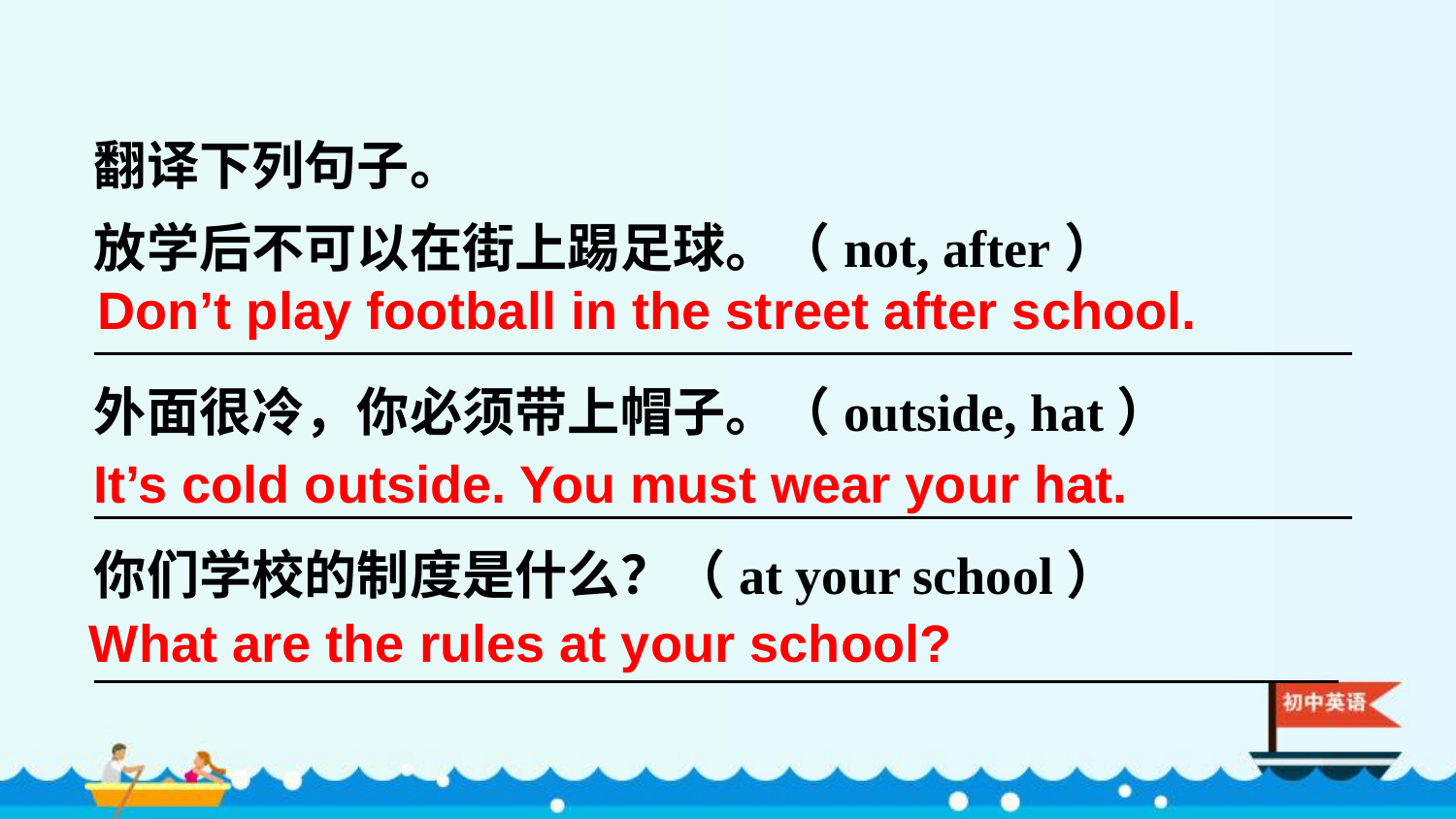

翻译下列句子。
放学后不可以在街上踢足球。（not, after）

外面很冷，你必须带上帽子。（outside, hat）

你们学校的制度是什么？（at your school）

Don’t play football in the street after school.
It’s cold outside. You must wear your hat.
What are the rules at your school?